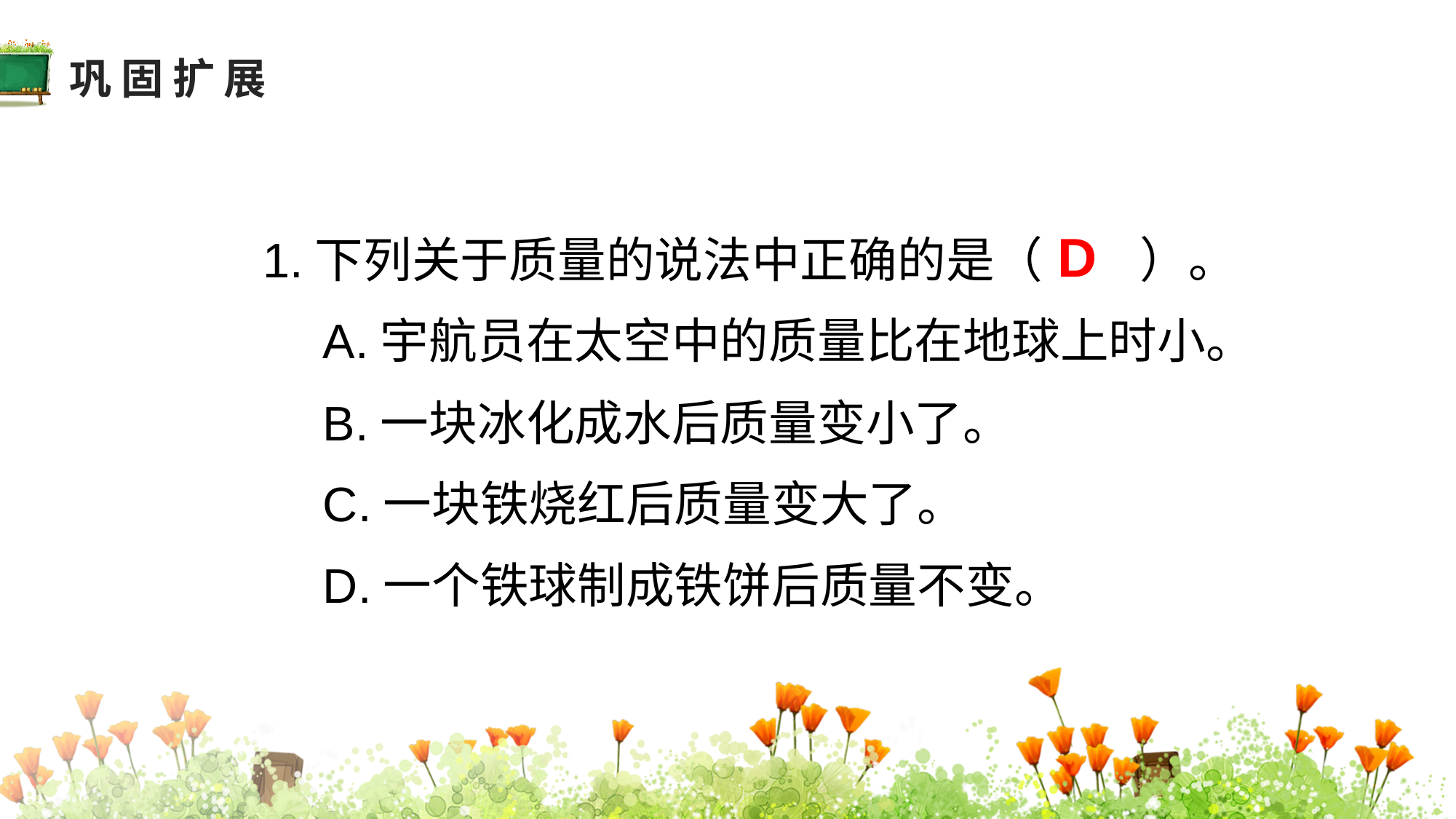

巩固扩展
1.下列关于质量的说法中正确的是（　　）。
　A.宇航员在太空中的质量比在地球上时小。
　B.一块冰化成水后质量变小了。
　C.一块铁烧红后质量变大了。
　D.一个铁球制成铁饼后质量不变。
D